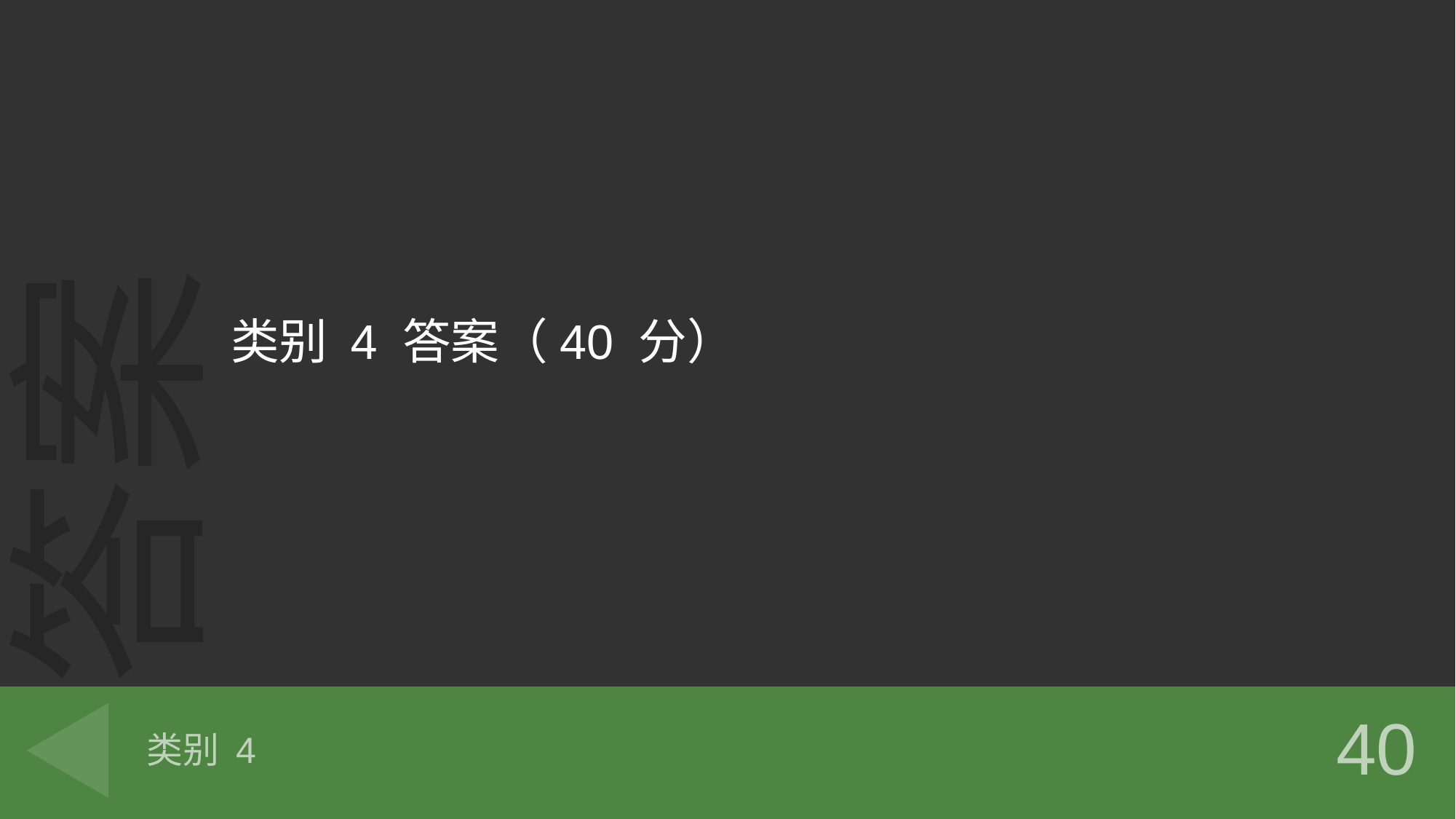

类别 4 答案（40 分）
# 类别 4
40